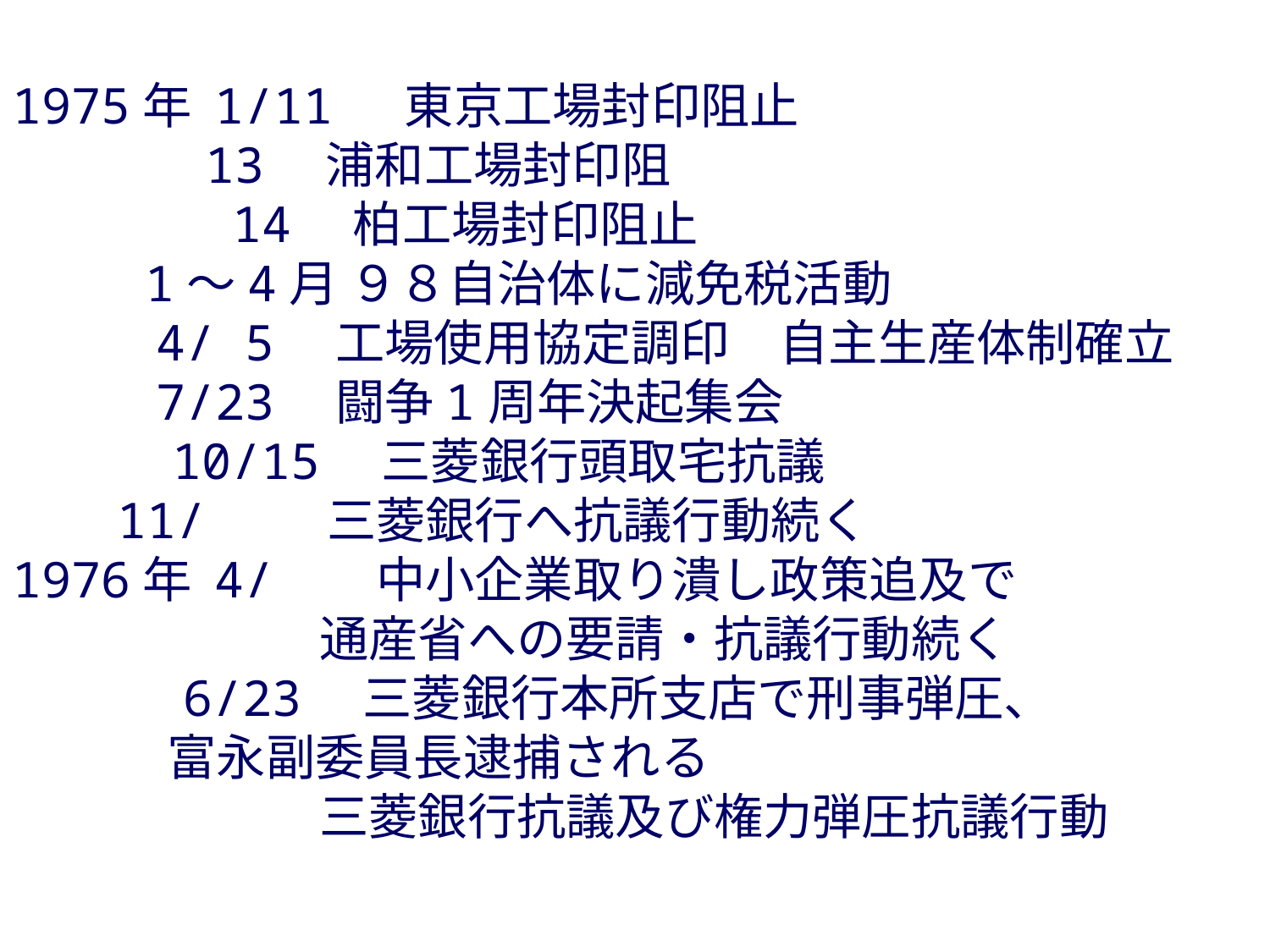

1975年 1/11  東京工場封印阻止
　　　   13　浦和工場封印阻
　　　　 14　柏工場封印阻止
　　  1～4月 ９８自治体に減免税活動
　　   4/ 5　工場使用協定調印　自主生産体制確立
　 　  7/23　闘争1周年決起集会
　　　10/15　三菱銀行頭取宅抗議
　    11/  　三菱銀行へ抗議行動続く
1976年 4/ 　 中小企業取り潰し政策追及で
　　　　　　 通産省への要請・抗議行動続く
　　　 6/23　三菱銀行本所支店で刑事弾圧、
             富永副委員長逮捕される
　　　　　　 三菱銀行抗議及び権力弾圧抗議行動